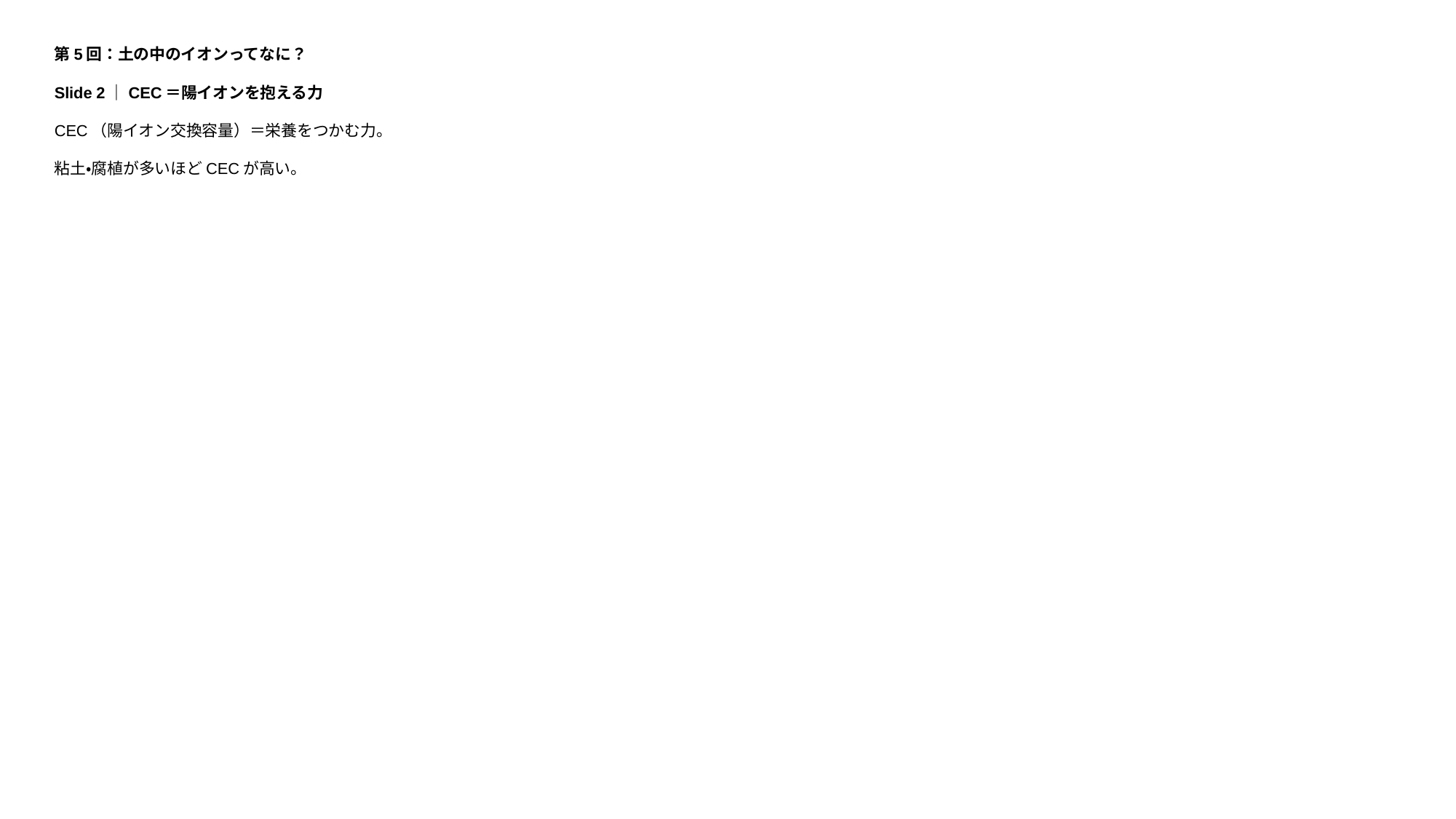

第5回：土の中のイオンってなに？

Slide 2｜CEC＝陽イオンを抱える力

CEC（陽イオン交換容量）＝栄養をつかむ力。

粘土・腐植が多いほどCECが高い。